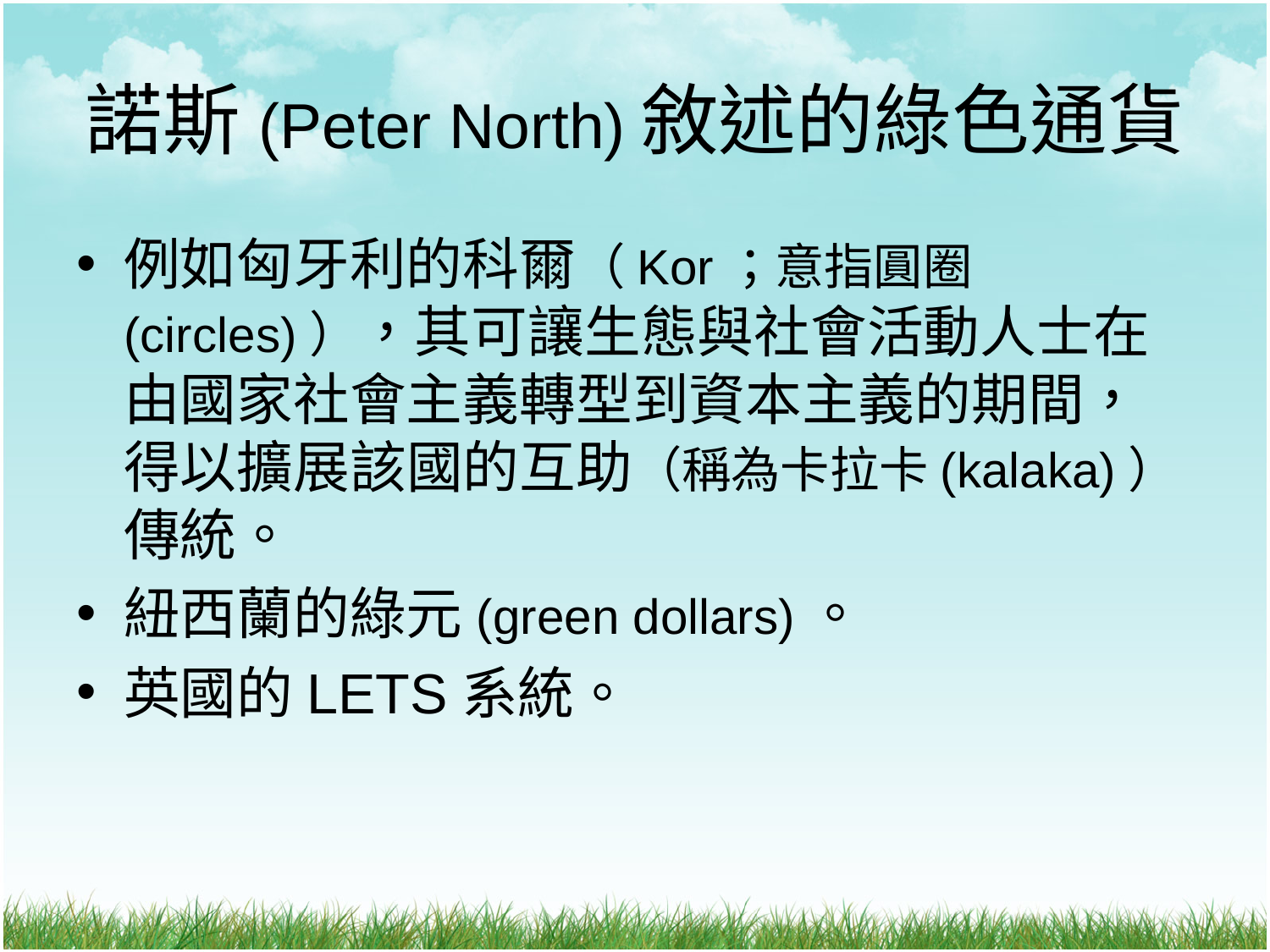

# 諾斯(Peter North)敘述的綠色通貨
例如匈牙利的科爾（Kor；意指圓圈(circles)），其可讓生態與社會活動人士在由國家社會主義轉型到資本主義的期間，得以擴展該國的互助（稱為卡拉卡(kalaka)）傳統。
紐西蘭的綠元(green dollars)。
英國的LETS系統。